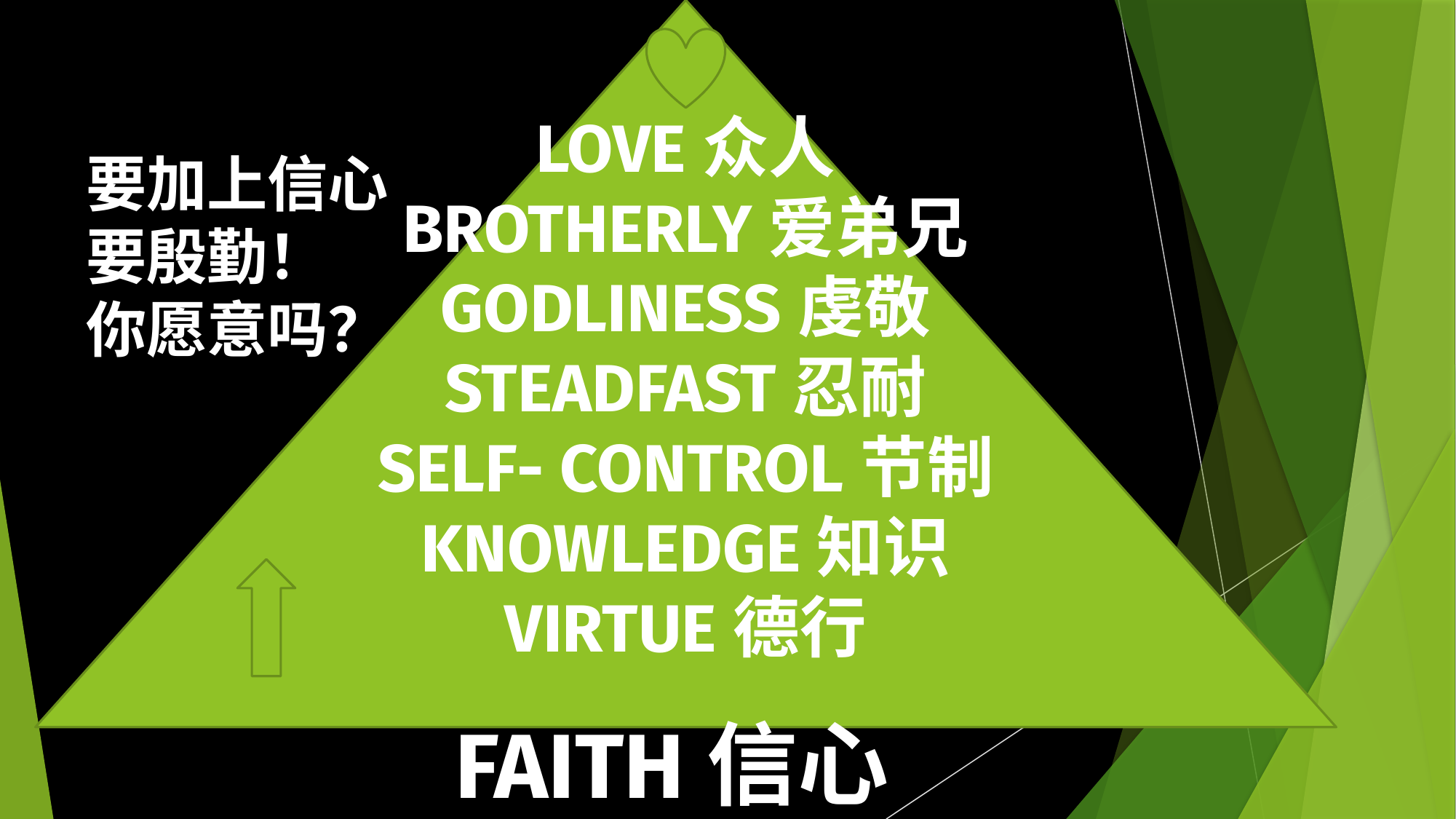

LOVE众人
BROTHERLY爱弟兄
GODLINESS虔敬
STEADFAST忍耐
SELF- CONTROL节制
KNOWLEDGE知识
VIRTUE德行

要加上信心
要殷勤！
你愿意吗？

FAITH信心